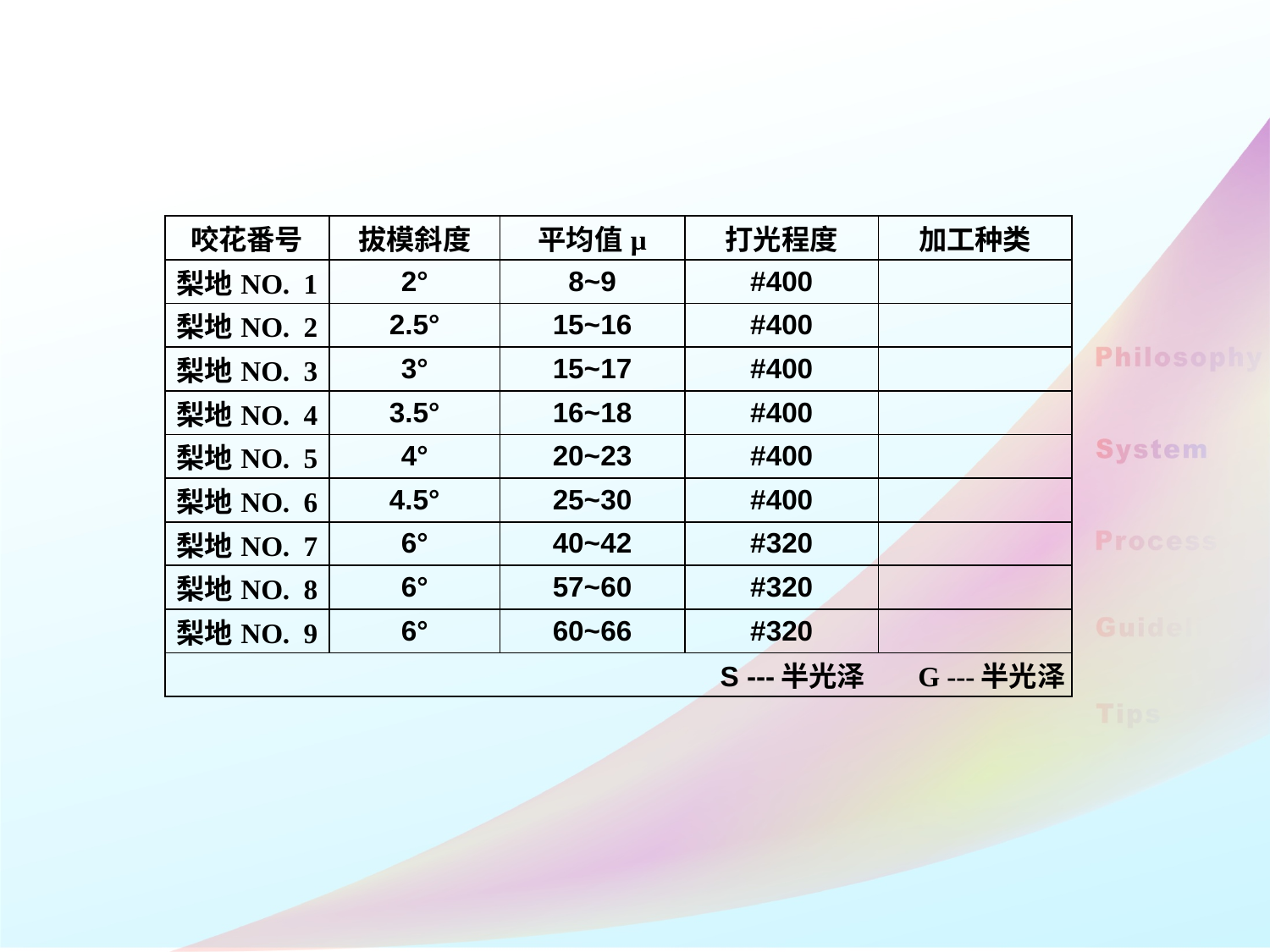

| 咬花番号 | 拔模斜度 | 平均值μ | 打光程度 | 加工种类 |
| --- | --- | --- | --- | --- |
| 梨地NO.  1 | 2° | 8~9 | #400 |  |
| 梨地NO.  2 | 2.5° | 15~16 | #400 |  |
| 梨地NO.  3 | 3° | 15~17 | #400 |  |
| 梨地NO.  4 | 3.5° | 16~18 | #400 |  |
| 梨地NO.  5 | 4° | 20~23 | #400 |  |
| 梨地NO.  6 | 4.5° | 25~30 | #400 |  |
| 梨地NO.  7 | 6° | 40~42 | #320 |  |
| 梨地NO.  8 | 6° | 57~60 | #320 |  |
| 梨地NO.  9 | 6° | 60~66 | #320 |  |
| S ---半光泽       G ---半光泽 |  |  |  |  |